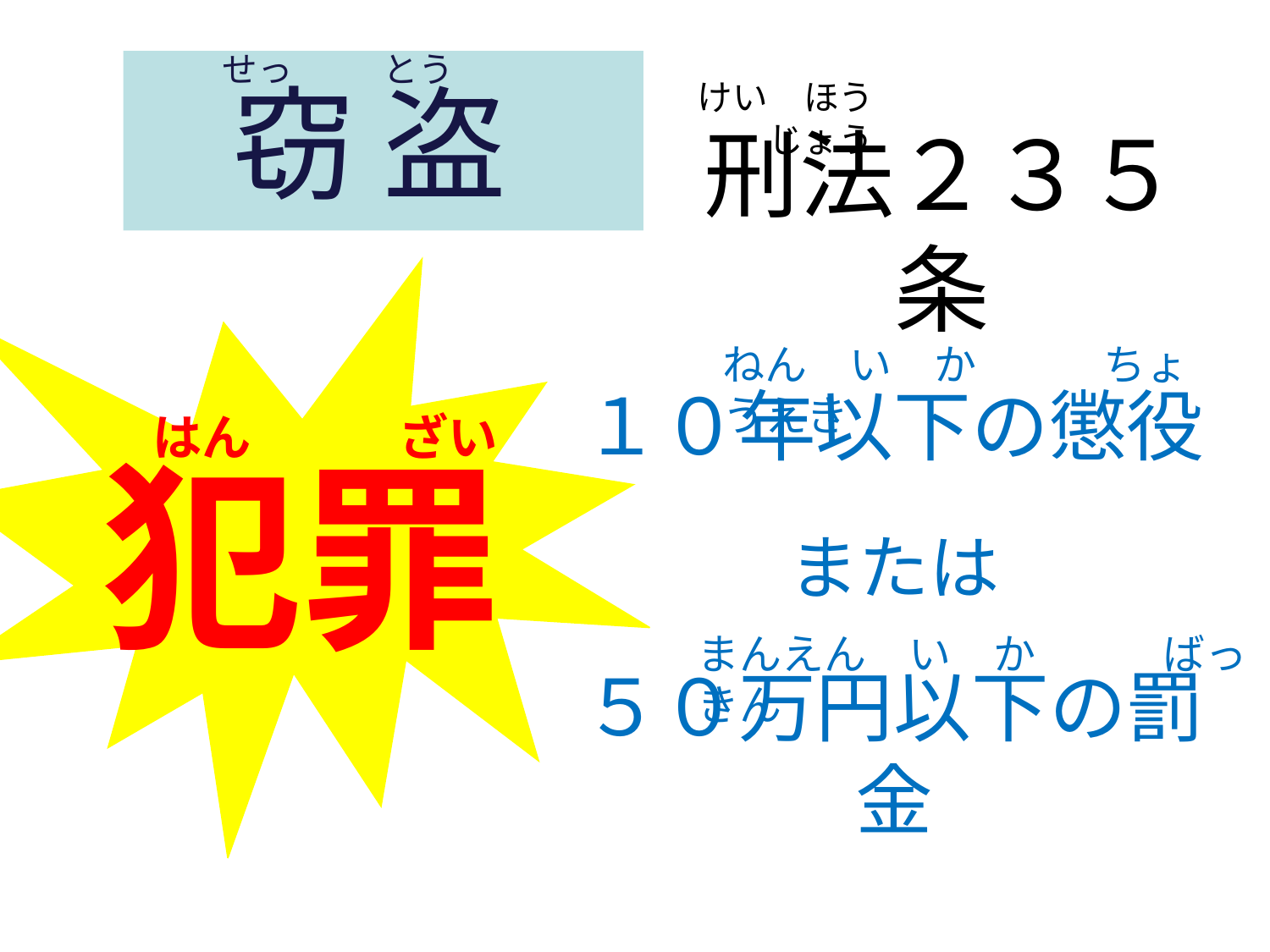

せっ    　   とう
窃 盗
けい　ほう　　　　　　　　　　　じょう
刑法２３５条

犯罪
はん　　　ざい
ねん　い　か　　　ちょうえき
１０年以下の懲役

または

５０万円以下の罰金
まんえん　い　か　　　ばっきん